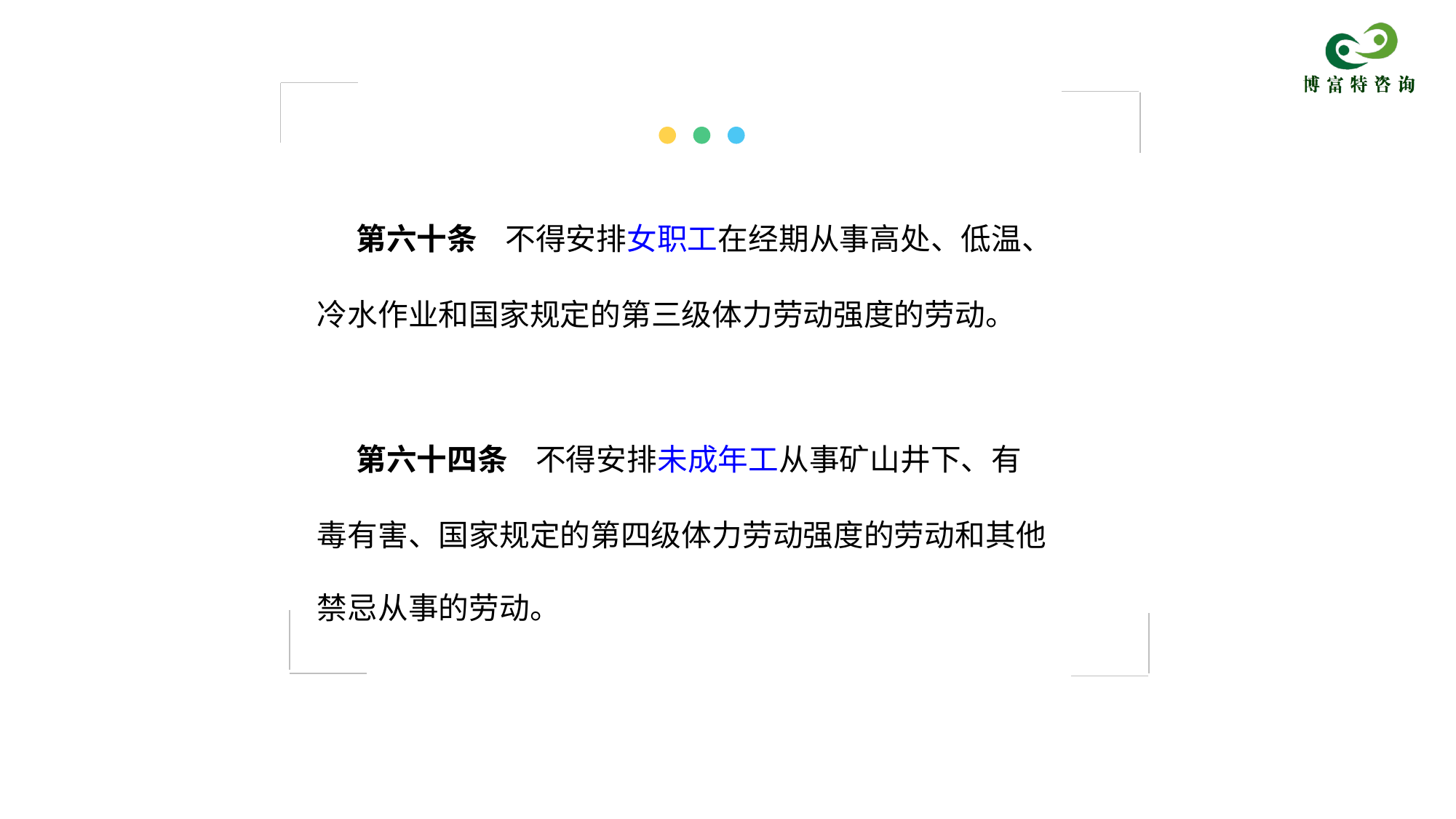

第六十条    不得安排女职工在经期从事高处、低温、冷水作业和国家规定的第三级体力劳动强度的劳动。
   第六十四条    不得安排未成年工从事矿山井下、有毒有害、国家规定的第四级体力劳动强度的劳动和其他禁忌从事的劳动。